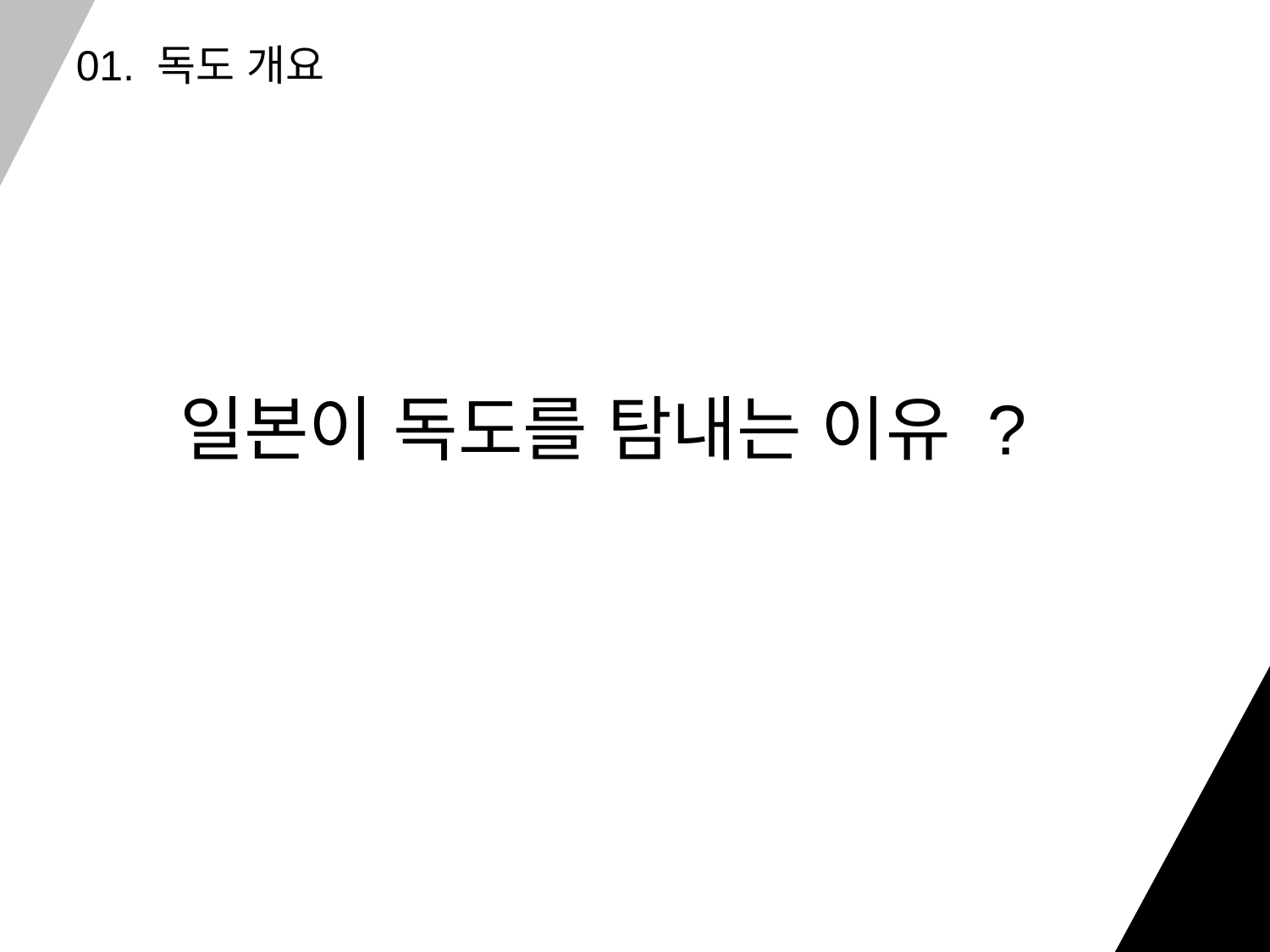

01. 독도 개요
일본이 독도를 탐내는 이유 ?